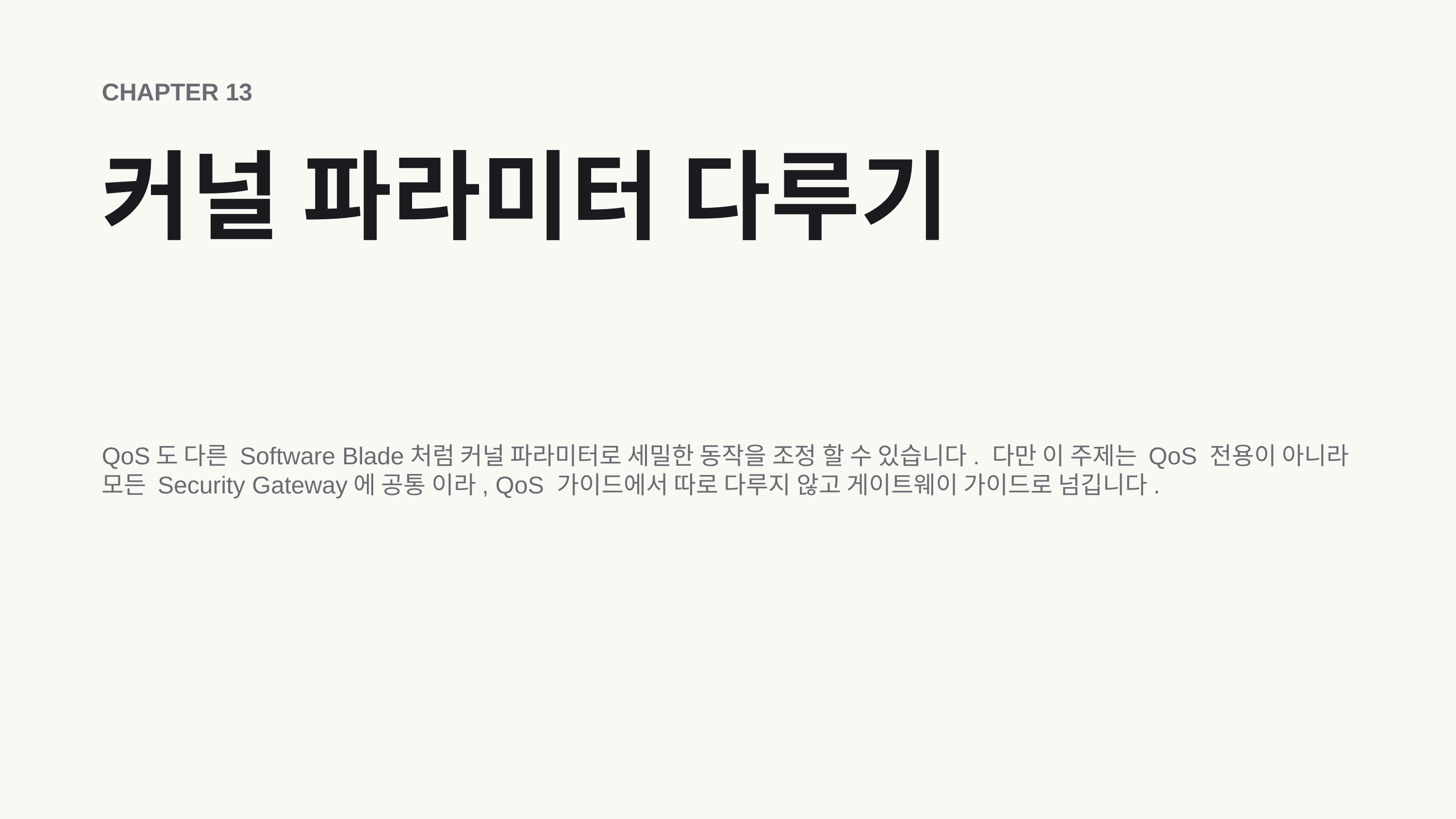

CHAPTER 13
커널 파라미터 다루기
QoS도 다른 Software Blade처럼 커널 파라미터로 세밀한 동작을 조정 할 수 있습니다. 다만 이 주제는 QoS 전용이 아니라 모든 Security Gateway에 공통 이라, QoS 가이드에서 따로 다루지 않고 게이트웨이 가이드로 넘깁니다.